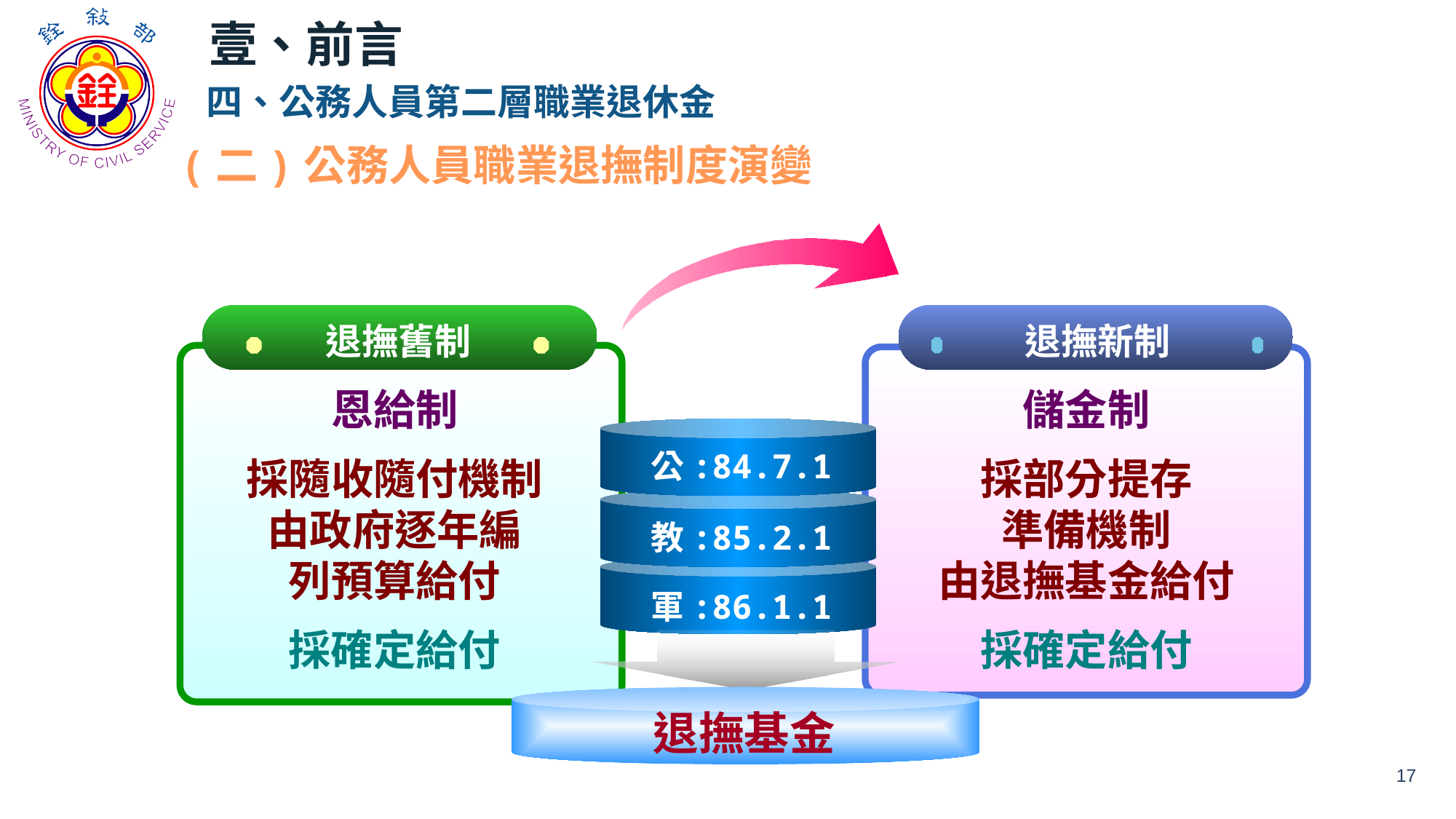

壹、前言
四、公務人員第二層職業退休金
(二)公務人員職業退撫制度演變

退撫舊制
退撫新制

恩給制
採隨收隨付機制
由政府逐年編
列預算給付
採確定給付
儲金制
採部分提存
準備機制
由退撫基金給付
採確定給付

公:84.7.1

教:85.2.1

軍:86.1.1

退撫基金